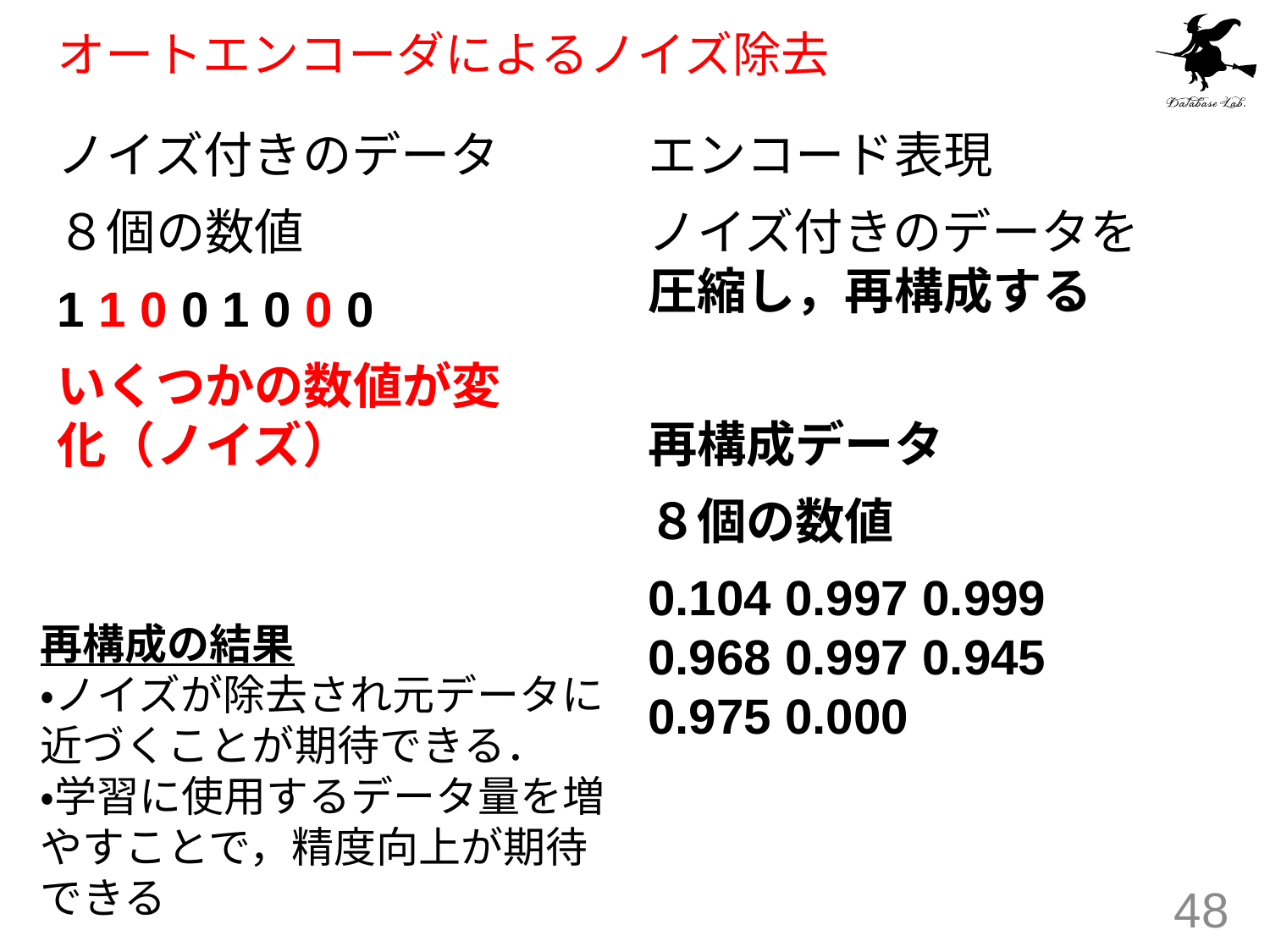

# オートエンコーダによるノイズ除去
ノイズ付きのデータ
８個の数値
1 1 0 0 1 0 0 0
いくつかの数値が変化（ノイズ）
エンコード表現
ノイズ付きのデータを圧縮し，再構成する

再構成データ
８個の数値
0.104 0.997 0.999 0.968 0.997 0.945 0.975 0.000

再構成の結果
・ノイズが除去され元データに近づくことが期待できる．
・学習に使用するデータ量を増やすことで，精度向上が期待できる

48